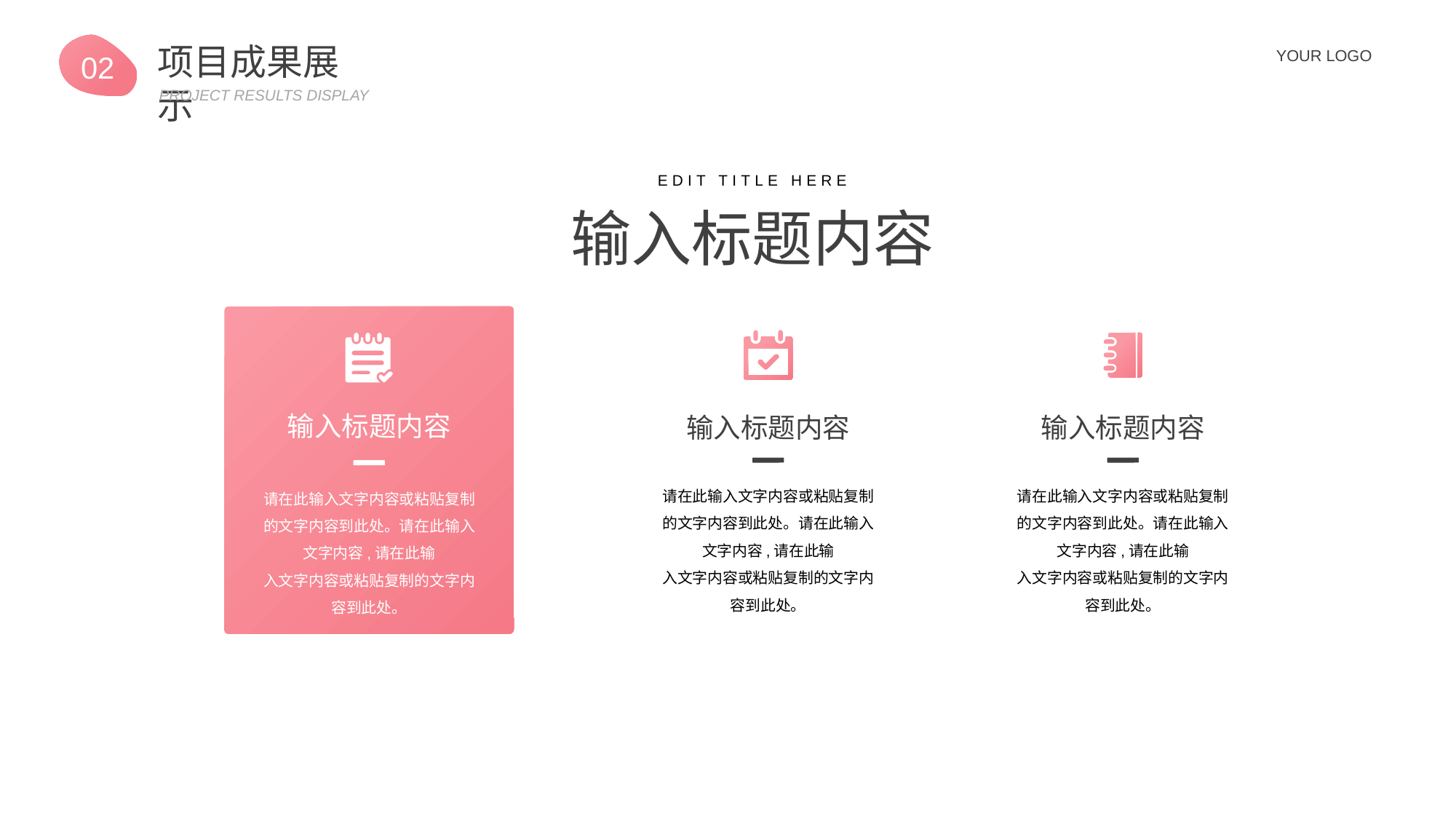

02
项目成果展示
YOUR LOGO
PROJECT RESULTS DISPLAY
EDIT TITLE HERE
输入标题内容

输入标题内容

请在此输入文字内容或粘贴复制的文字内容到此处。请在此输入文字内容,请在此输
入文字内容或粘贴复制的文字内容到此处。

输入标题内容

请在此输入文字内容或粘贴复制的文字内容到此处。请在此输入文字内容,请在此输
入文字内容或粘贴复制的文字内容到此处。

输入标题内容

请在此输入文字内容或粘贴复制的文字内容到此处。请在此输入文字内容,请在此输
入文字内容或粘贴复制的文字内容到此处。